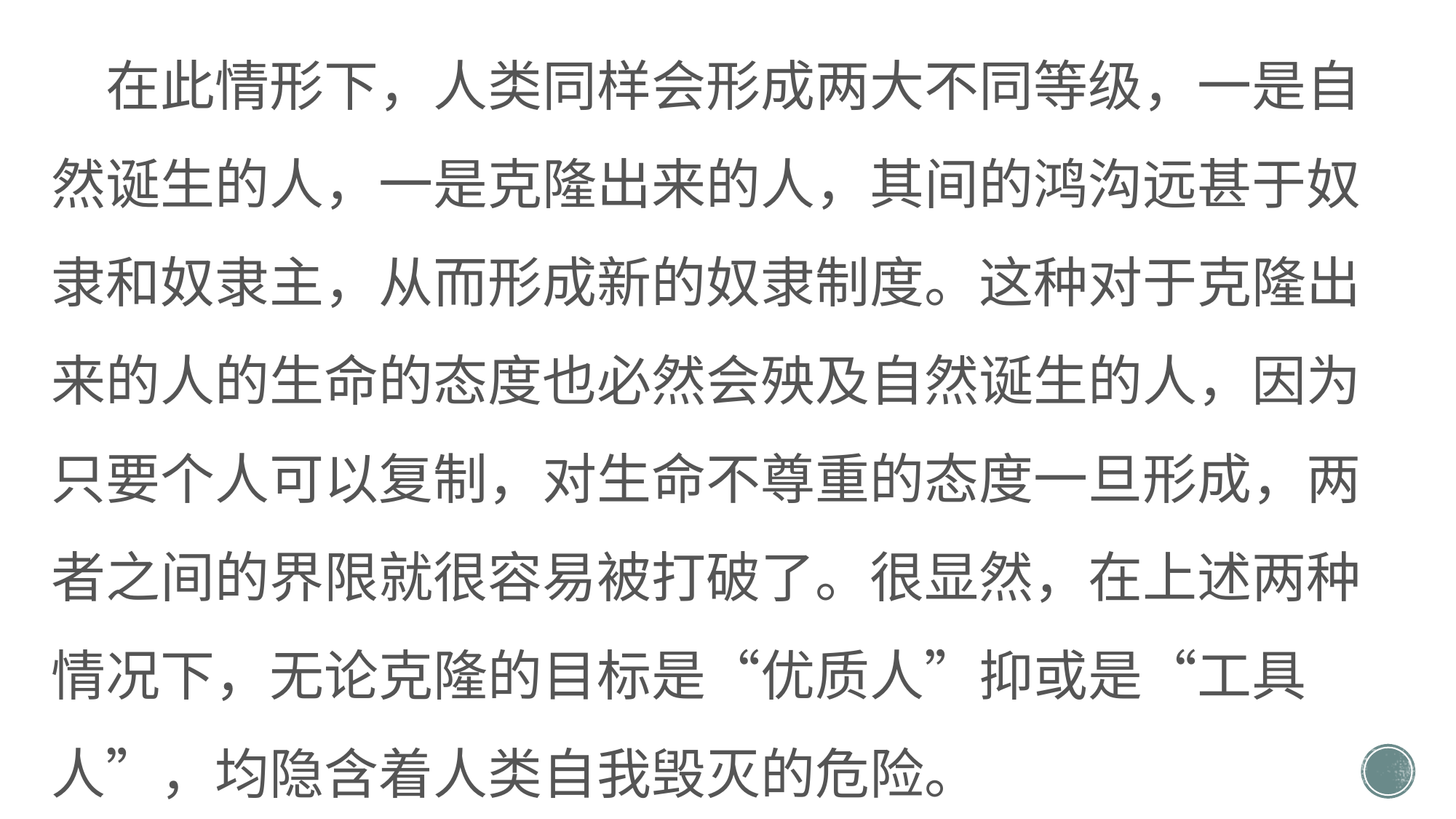

在此情形下，人类同样会形成两大不同等级，一是自然诞生的人，一是克隆出来的人，其间的鸿沟远甚于奴隶和奴隶主，从而形成新的奴隶制度。这种对于克隆出来的人的生命的态度也必然会殃及自然诞生的人，因为只要个人可以复制，对生命不尊重的态度一旦形成，两者之间的界限就很容易被打破了。很显然，在上述两种情况下，无论克隆的目标是“优质人”抑或是“工具人”，均隐含着人类自我毁灭的危险。